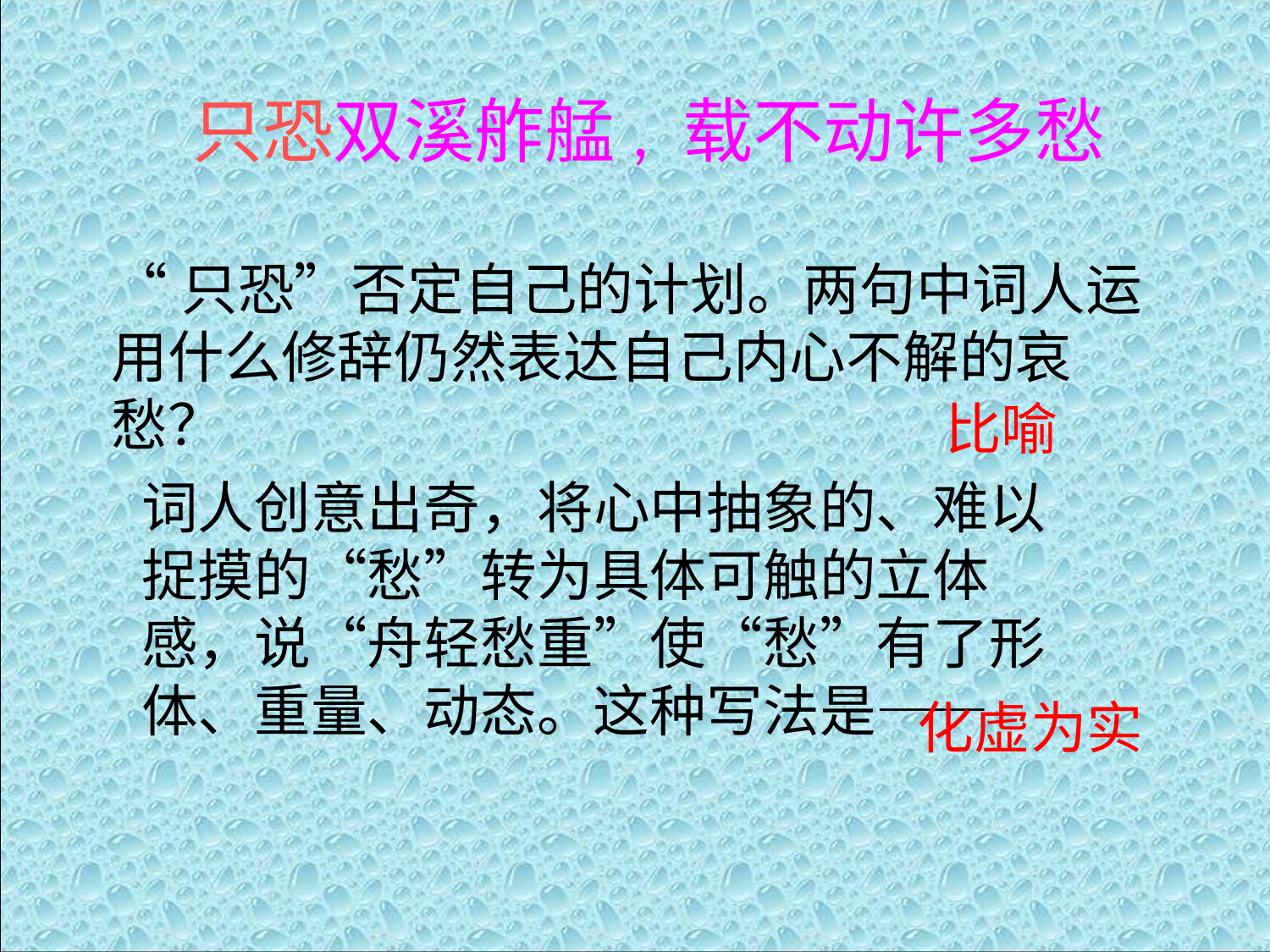

#
只恐双溪舴艋, 载不动许多愁

“只恐”否定自己的计划。两句中词人运用什么修辞仍然表达自己内心不解的哀愁？
比喻
词人创意出奇，将心中抽象的、难以捉摸的“愁”转为具体可触的立体感，说“舟轻愁重”使“愁”有了形体、重量、动态。这种写法是——
化虚为实